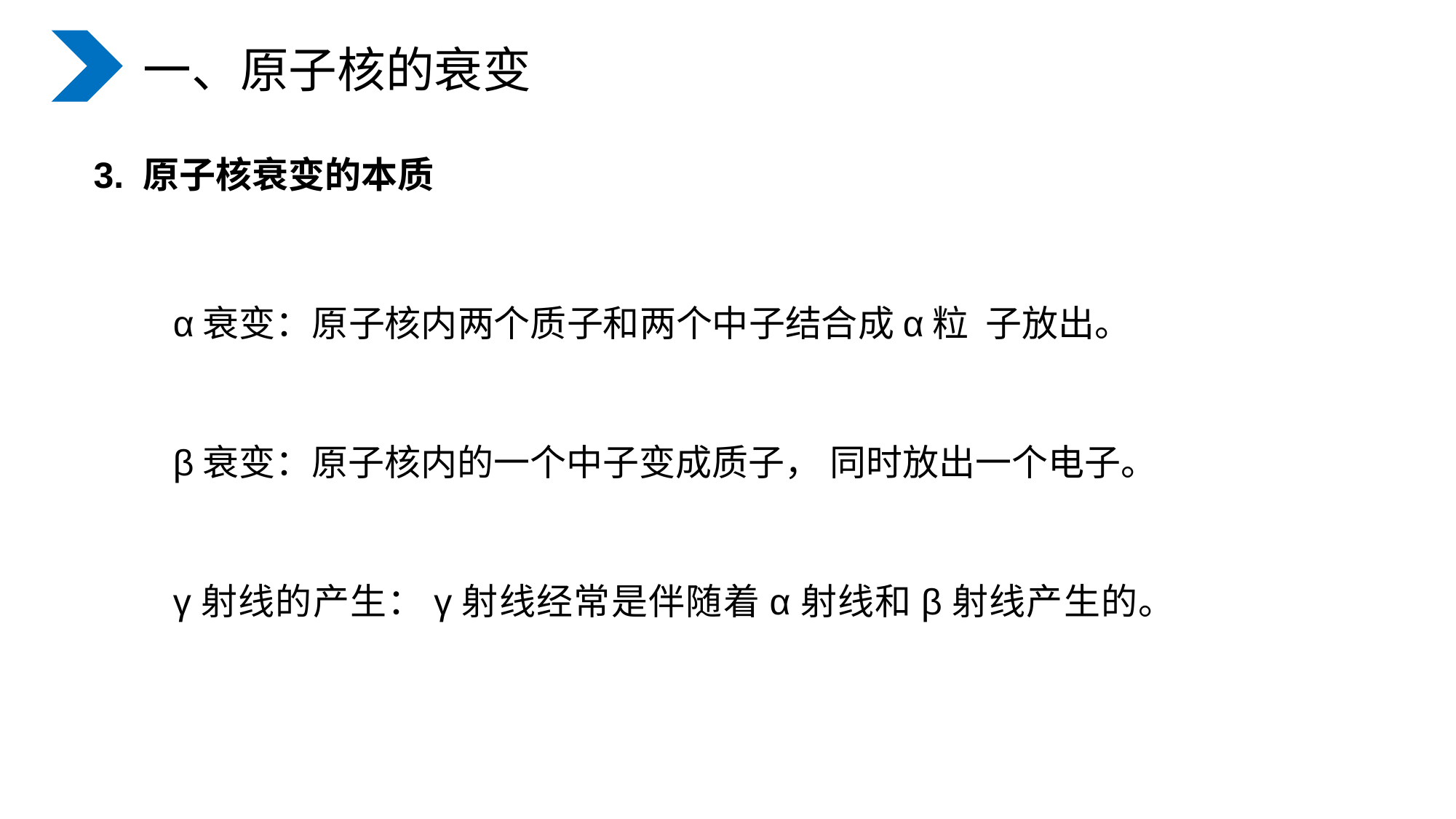

一、原子核的衰变
3. 原子核衰变的本质
α衰变：原子核内两个质子和两个中子结合成α粒  子放出。
β衰变：原子核内的一个中子变成质子， 同时放出一个电子。
γ射线的产生：γ射线经常是伴随着α射线和β射线产生的。